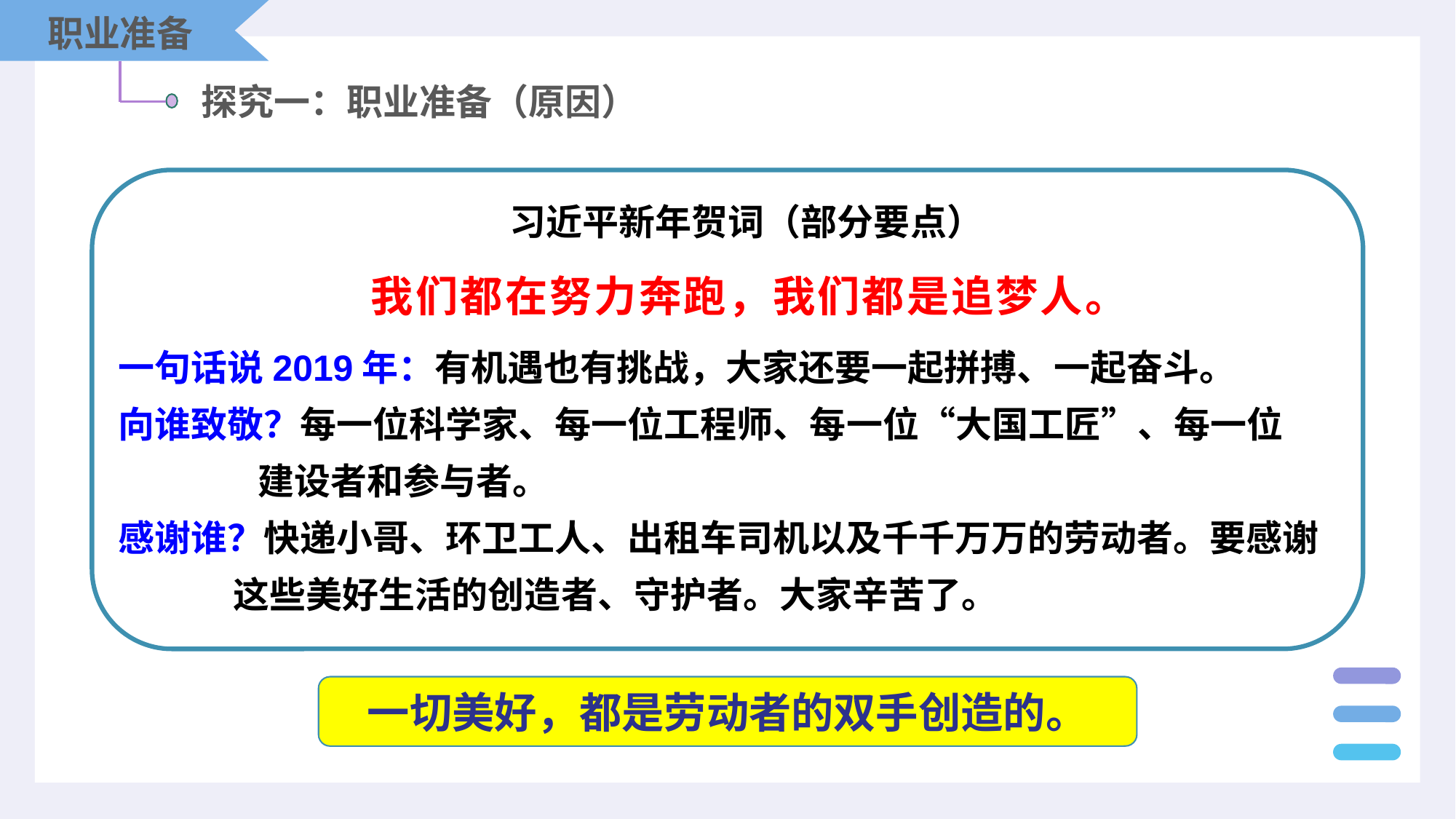

职业准备

探究一：职业准备（原因）

习近平新年贺词（部分要点）
　　我们都在努力奔跑，我们都是追梦人。
一句话说2019年：有机遇也有挑战，大家还要一起拼搏、一起奋斗。
向谁致敬？每一位科学家、每一位工程师、每一位“大国工匠”、每一位
                建设者和参与者。
感谢谁？快递小哥、环卫工人、出租车司机以及千千万万的劳动者。要感谢
             这些美好生活的创造者、守护者。大家辛苦了。
一切美好，都是劳动者的双手创造的。